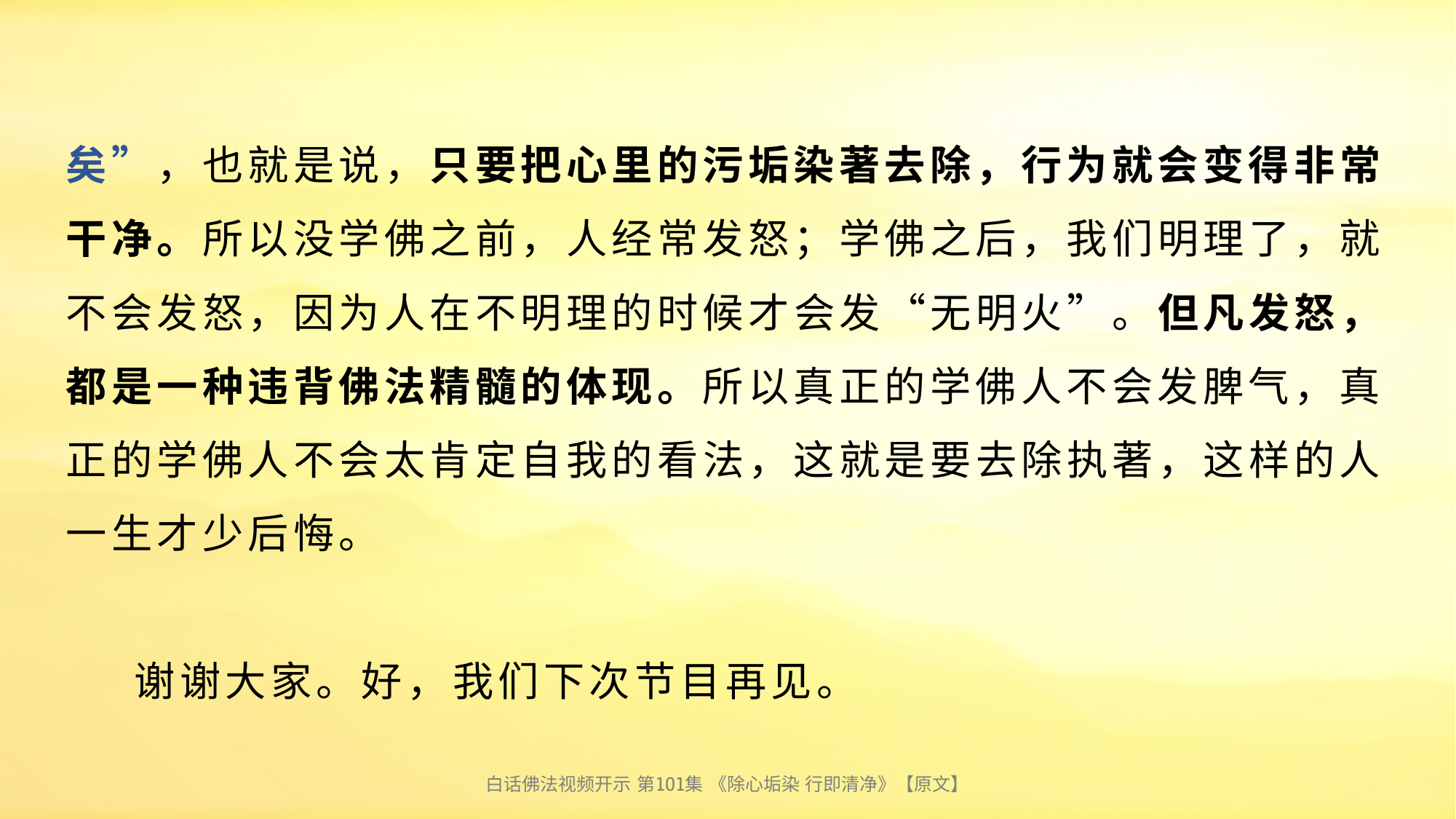

# 矣”，也就是说，只要把心里的污垢染著去除，行为就会变得非常干净。所以没学佛之前，人经常发怒；学佛之后，我们明理了，就不会发怒，因为人在不明理的时候才会发“无明火”。但凡发怒，都是一种违背佛法精髓的体现。所以真正的学佛人不会发脾气，真正的学佛人不会太肯定自我的看法，这就是要去除执著，这样的人一生才少后悔。 谢谢大家。好，我们下次节目再见。
白话佛法视频开示 第101集 《除心垢染 行即清净》【原文】